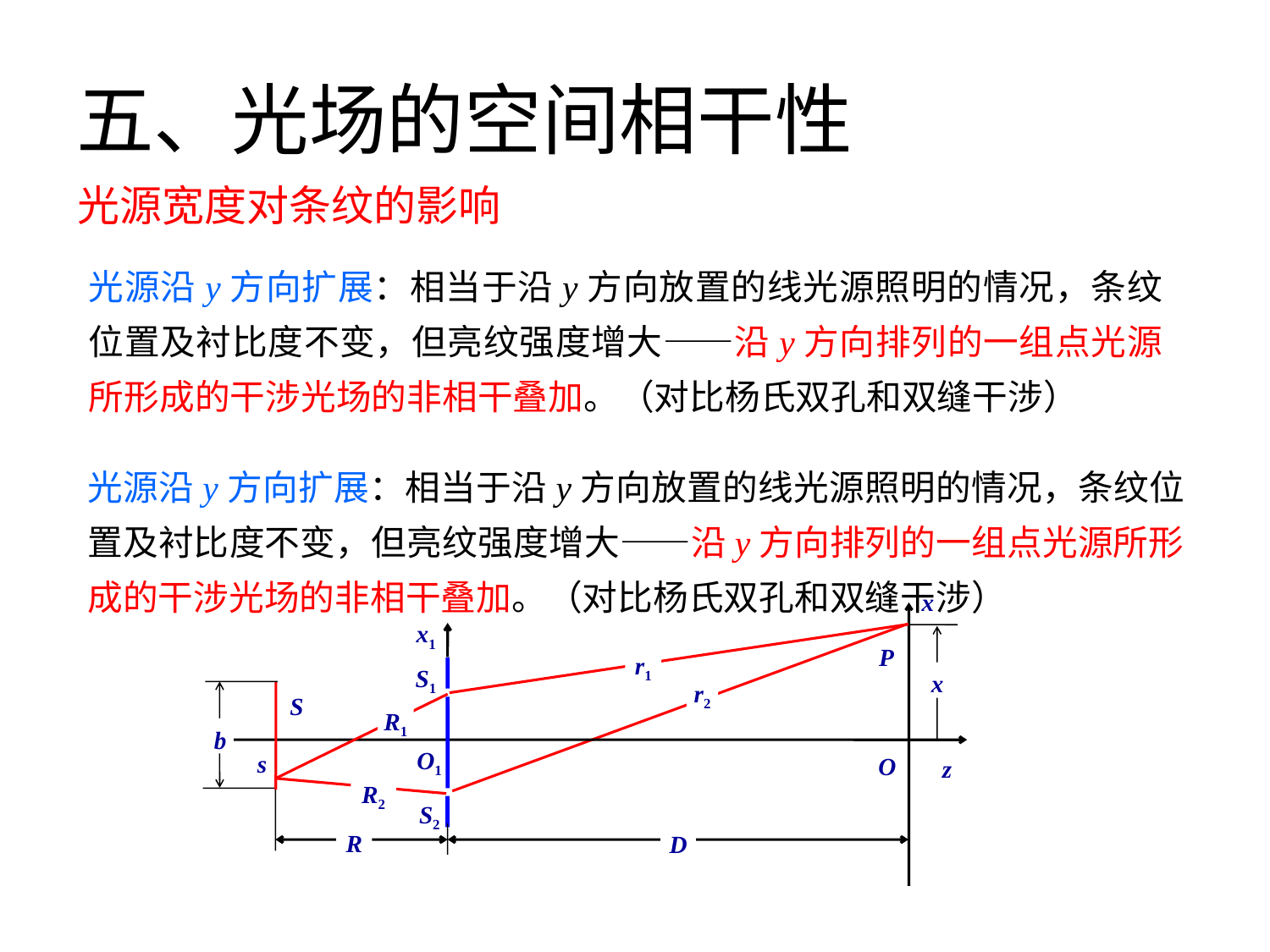

# 五、光场的空间相干性
光源宽度对条纹的影响
光源沿y方向扩展：相当于沿y方向放置的线光源照明的情况，条纹位置及衬比度不变，但亮纹强度增大——沿y方向排列的一组点光源所形成的干涉光场的非相干叠加。（对比杨氏双孔和双缝干涉）

光源沿y方向扩展：相当于沿y方向放置的线光源照明的情况，条纹位置及衬比度不变，但亮纹强度增大——沿y方向排列的一组点光源所形成的干涉光场的非相干叠加。（对比杨氏双孔和双缝干涉）
x

x1

P
r1
S1

x
r2

S

R1
b
O1

s

O
z
R2

S2

R
D